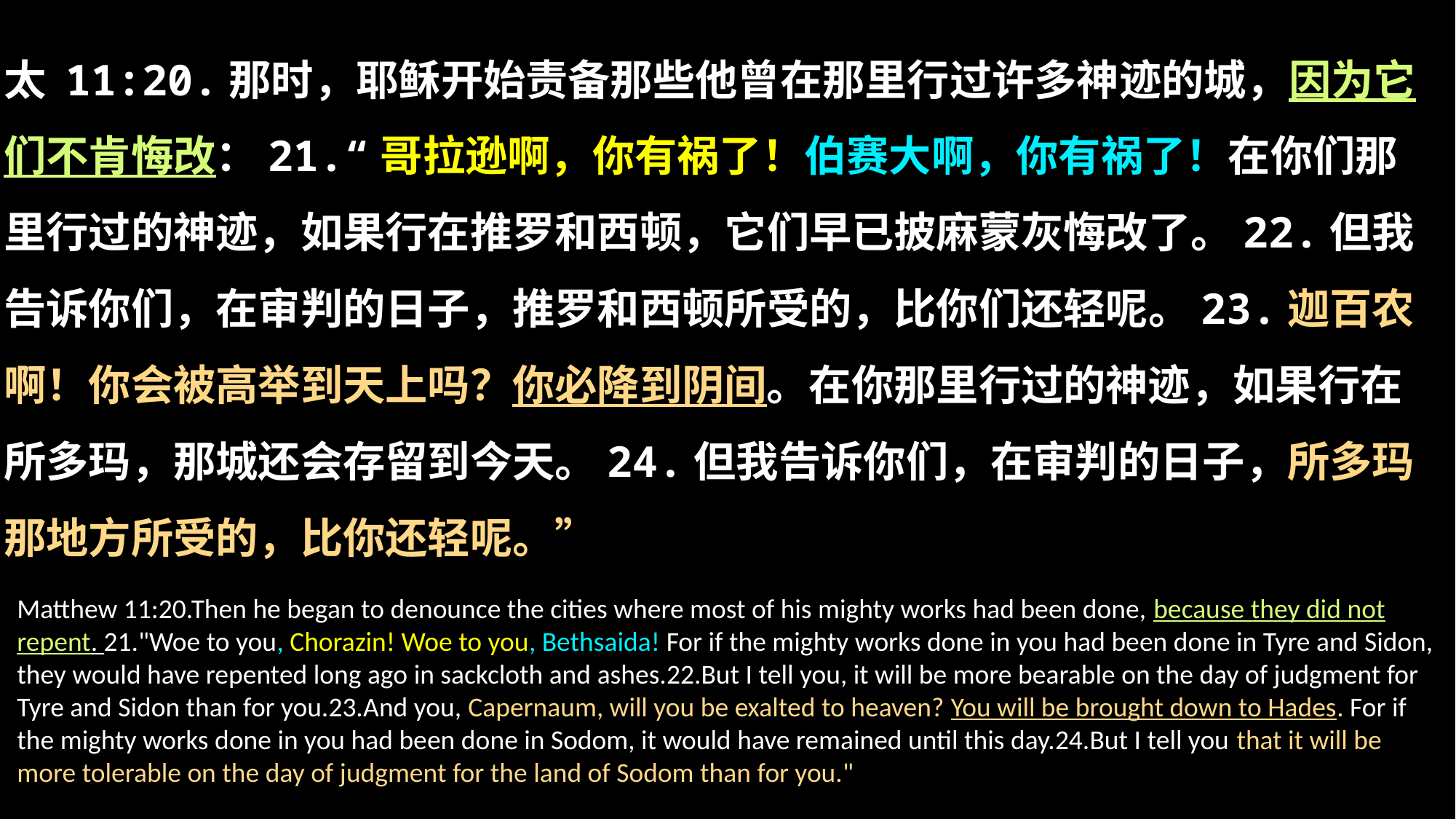

太 11:20.那时，耶稣开始责备那些他曾在那里行过许多神迹的城，因为它们不肯悔改：21.“哥拉逊啊，你有祸了！伯赛大啊，你有祸了！在你们那里行过的神迹，如果行在推罗和西顿，它们早已披麻蒙灰悔改了。22.但我告诉你们，在审判的日子，推罗和西顿所受的，比你们还轻呢。23.迦百农啊！你会被高举到天上吗？你必降到阴间。在你那里行过的神迹，如果行在所多玛，那城还会存留到今天。24.但我告诉你们，在审判的日子，所多玛那地方所受的，比你还轻呢。”

Matthew 11:20.Then he began to denounce the cities where most of his mighty works had been done, because they did not repent. 21."Woe to you, Chorazin! Woe to you, Bethsaida! For if the mighty works done in you had been done in Tyre and Sidon, they would have repented long ago in sackcloth and ashes.22.But I tell you, it will be more bearable on the day of judgment for Tyre and Sidon than for you.23.And you, Capernaum, will you be exalted to heaven? You will be brought down to Hades. For if the mighty works done in you had been done in Sodom, it would have remained until this day.24.But I tell you that it will be more tolerable on the day of judgment for the land of Sodom than for you."